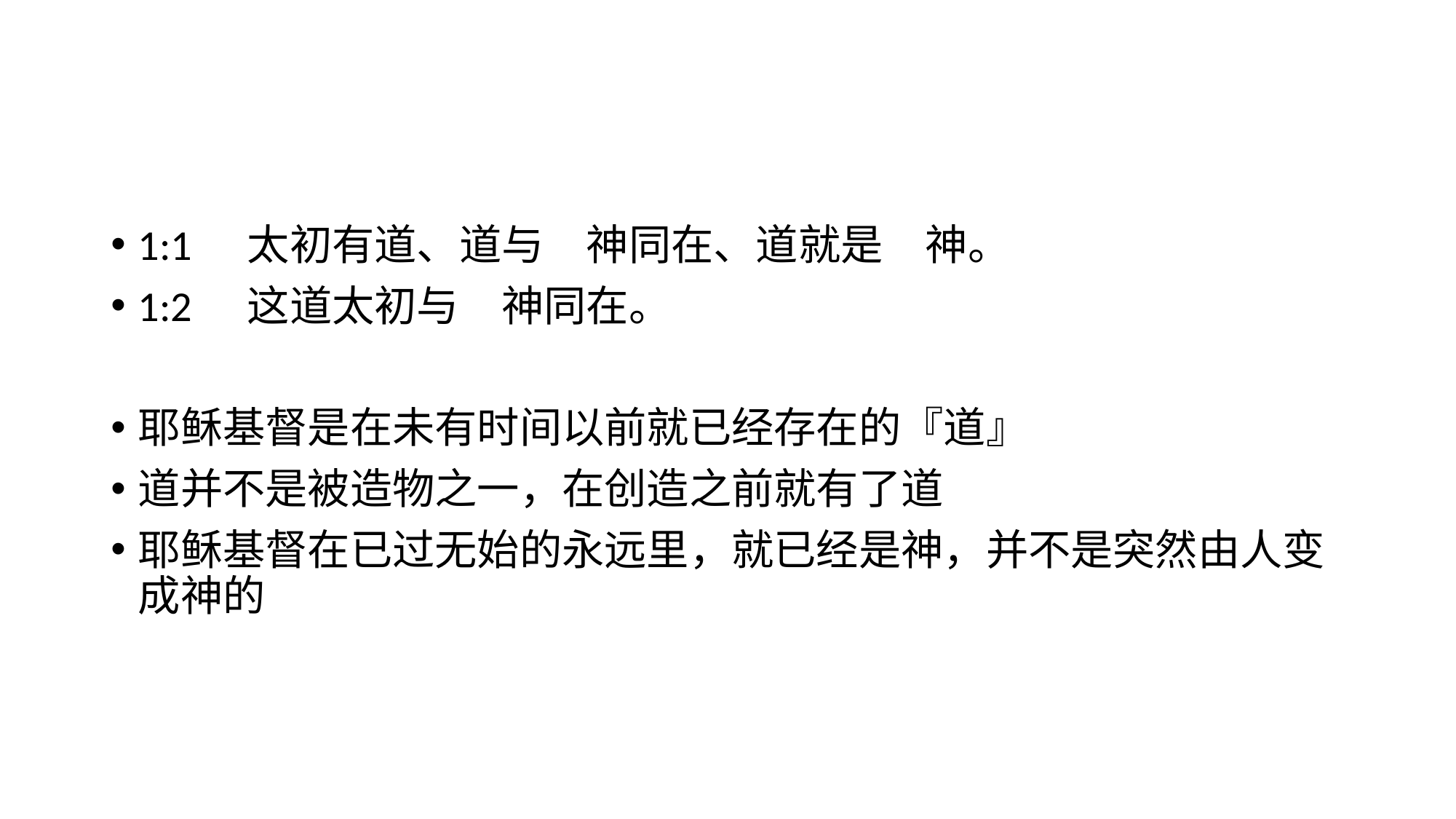

#
1:1	太初有道、道与　神同在、道就是　神。
1:2	这道太初与　神同在。

耶稣基督是在未有时间以前就已经存在的『道』
道并不是被造物之一，在创造之前就有了道
耶稣基督在已过无始的永远里，就已经是神，并不是突然由人变成神的